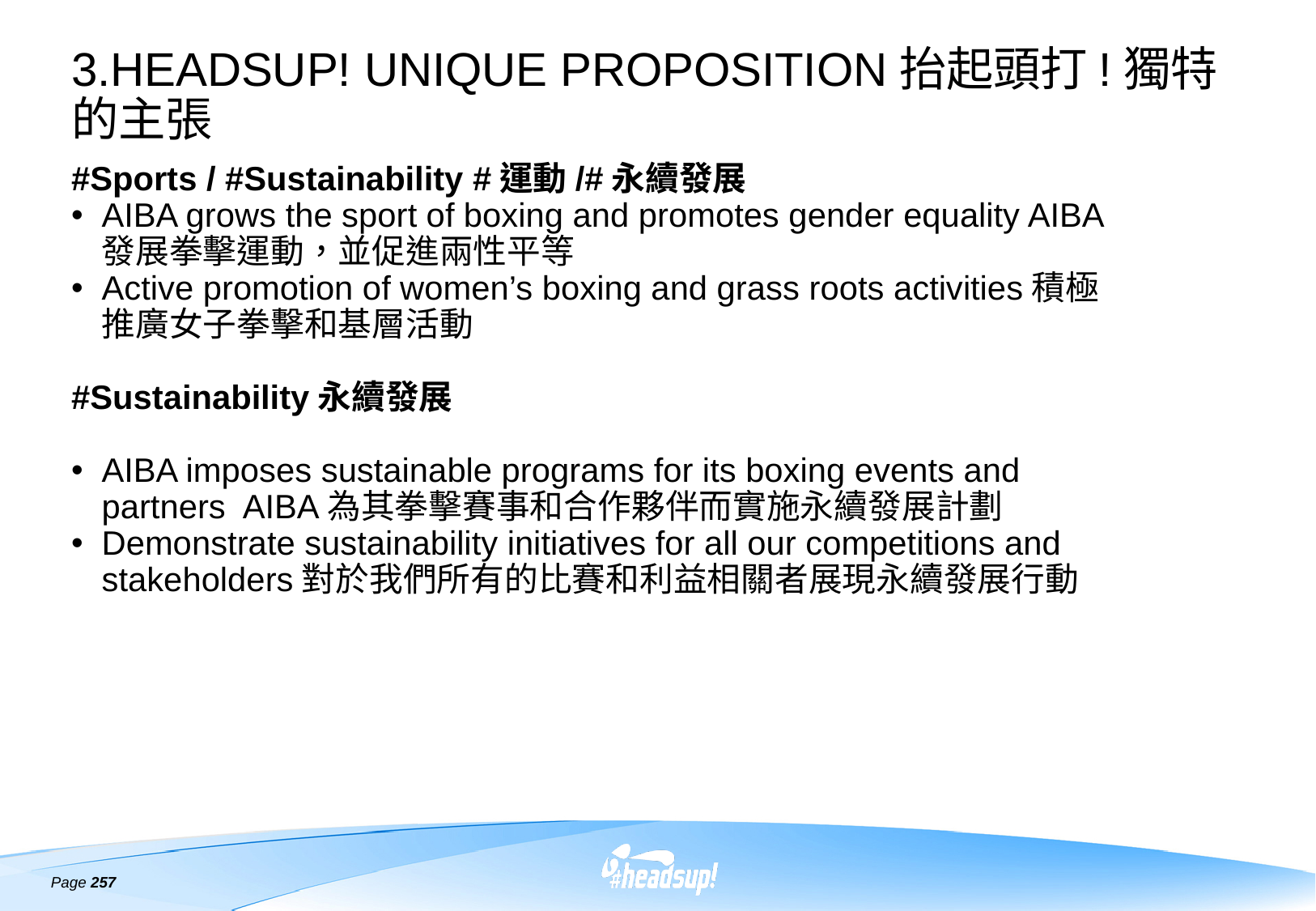

# 3.HEADSUP! UNIQUE PROPOSITION抬起頭打!獨特的主張
#Sports / #Sustainability #運動/#永續發展
AIBA grows the sport of boxing and promotes gender equality AIBA發展拳擊運動，並促進兩性平等
Active promotion of women’s boxing and grass roots activities積極推廣女子拳擊和基層活動

#Sustainability永續發展

AIBA imposes sustainable programs for its boxing events and partners  AIBA為其拳擊賽事和合作夥伴而實施永續發展計劃
Demonstrate sustainability initiatives for all our competitions and stakeholders對於我們所有的比賽和利益相關者展現永續發展行動